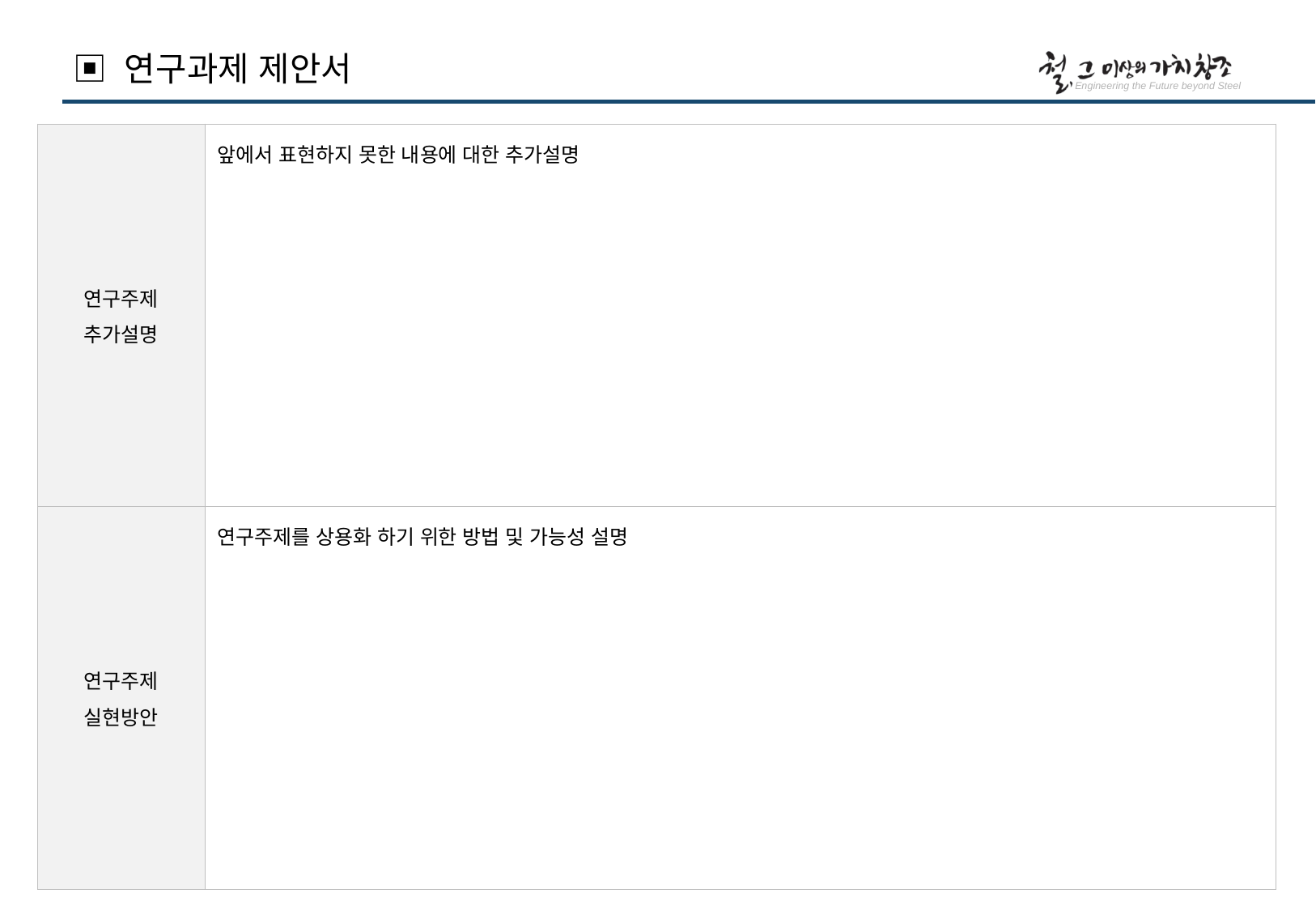

▣ 연구과제 제안서
| 연구주제 추가설명 | 앞에서 표현하지 못한 내용에 대한 추가설명 |
| --- | --- |
| 연구주제 실현방안 | 연구주제를 상용화 하기 위한 방법 및 가능성 설명 |